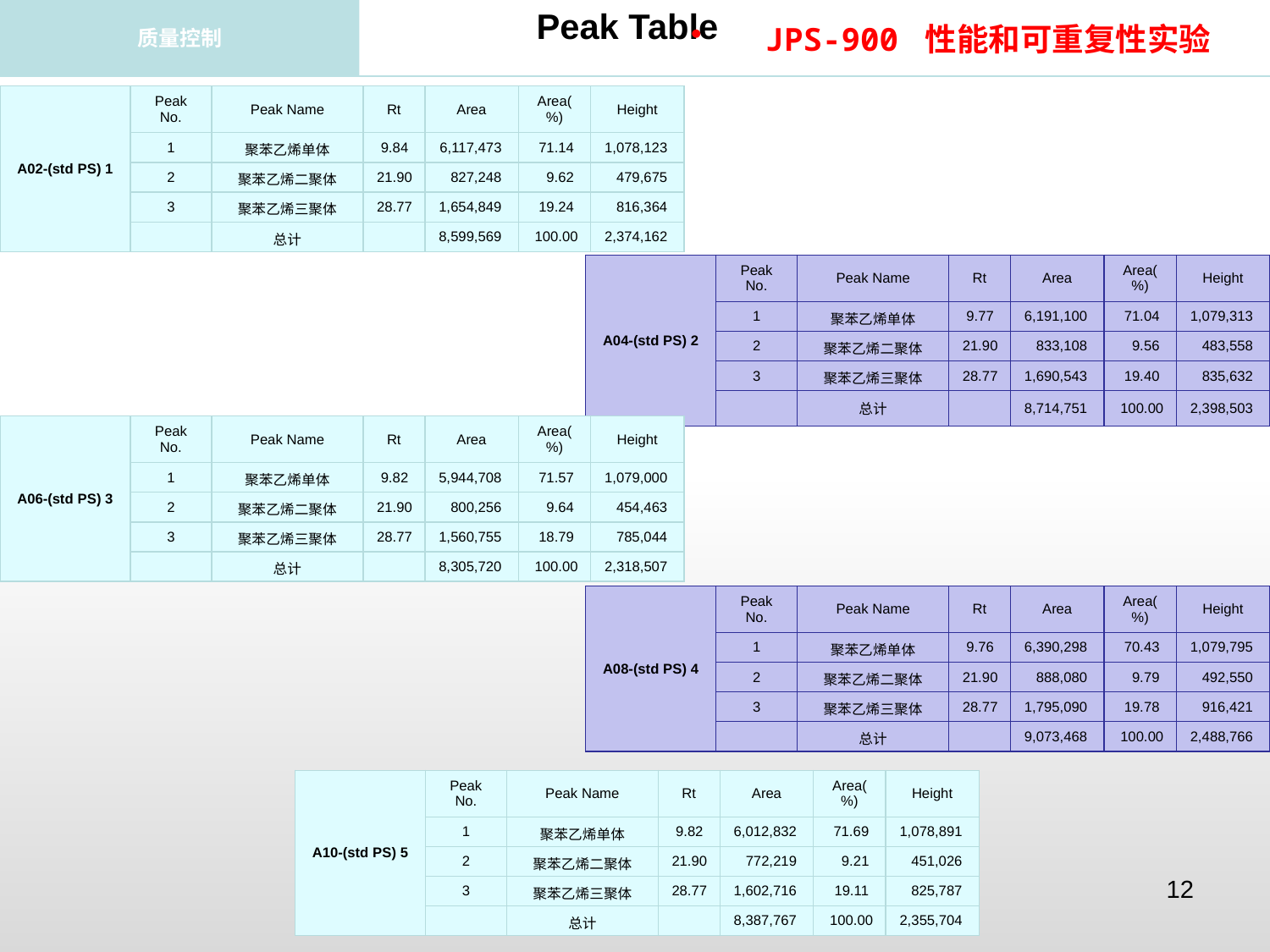

Peak Table
JPS-900 性能和可重复性实验
质量控制
| A02-(std PS) 1 | Peak No. | Peak Name | Rt | Area | Area(%) | Height |
| --- | --- | --- | --- | --- | --- | --- |
|  | 1 | 聚苯乙烯单体 | 9.84 | 6,117,473 | 71.14 | 1,078,123 |
|  | 2 | 聚苯乙烯二聚体 | 21.90 | 827,248 | 9.62 | 479,675 |
|  | 3 | 聚苯乙烯三聚体 | 28.77 | 1,654,849 | 19.24 | 816,364 |
|  |  | 总计 |  | 8,599,569 | 100.00 | 2,374,162 |
| A04-(std PS) 2 | Peak No. | Peak Name | Rt | Area | Area(%) | Height |
| --- | --- | --- | --- | --- | --- | --- |
|  | 1 | 聚苯乙烯单体 | 9.77 | 6,191,100 | 71.04 | 1,079,313 |
|  | 2 | 聚苯乙烯二聚体 | 21.90 | 833,108 | 9.56 | 483,558 |
|  | 3 | 聚苯乙烯三聚体 | 28.77 | 1,690,543 | 19.40 | 835,632 |
|  |  | 总计 |  | 8,714,751 | 100.00 | 2,398,503 |
| A06-(std PS) 3 | Peak No. | Peak Name | Rt | Area | Area(%) | Height |
| --- | --- | --- | --- | --- | --- | --- |
|  | 1 | 聚苯乙烯单体 | 9.82 | 5,944,708 | 71.57 | 1,079,000 |
|  | 2 | 聚苯乙烯二聚体 | 21.90 | 800,256 | 9.64 | 454,463 |
|  | 3 | 聚苯乙烯三聚体 | 28.77 | 1,560,755 | 18.79 | 785,044 |
|  |  | 总计 |  | 8,305,720 | 100.00 | 2,318,507 |
| A08-(std PS) 4 | Peak No. | Peak Name | Rt | Area | Area(%) | Height |
| --- | --- | --- | --- | --- | --- | --- |
|  | 1 | 聚苯乙烯单体 | 9.76 | 6,390,298 | 70.43 | 1,079,795 |
|  | 2 | 聚苯乙烯二聚体 | 21.90 | 888,080 | 9.79 | 492,550 |
|  | 3 | 聚苯乙烯三聚体 | 28.77 | 1,795,090 | 19.78 | 916,421 |
|  |  | 总计 |  | 9,073,468 | 100.00 | 2,488,766 |
| A10-(std PS) 5 | Peak No. | Peak Name | Rt | Area | Area(%) | Height |
| --- | --- | --- | --- | --- | --- | --- |
|  | 1 | 聚苯乙烯单体 | 9.82 | 6,012,832 | 71.69 | 1,078,891 |
|  | 2 | 聚苯乙烯二聚体 | 21.90 | 772,219 | 9.21 | 451,026 |
|  | 3 | 聚苯乙烯三聚体 | 28.77 | 1,602,716 | 19.11 | 825,787 |
|  |  | 总计 |  | 8,387,767 | 100.00 | 2,355,704 |
12
12